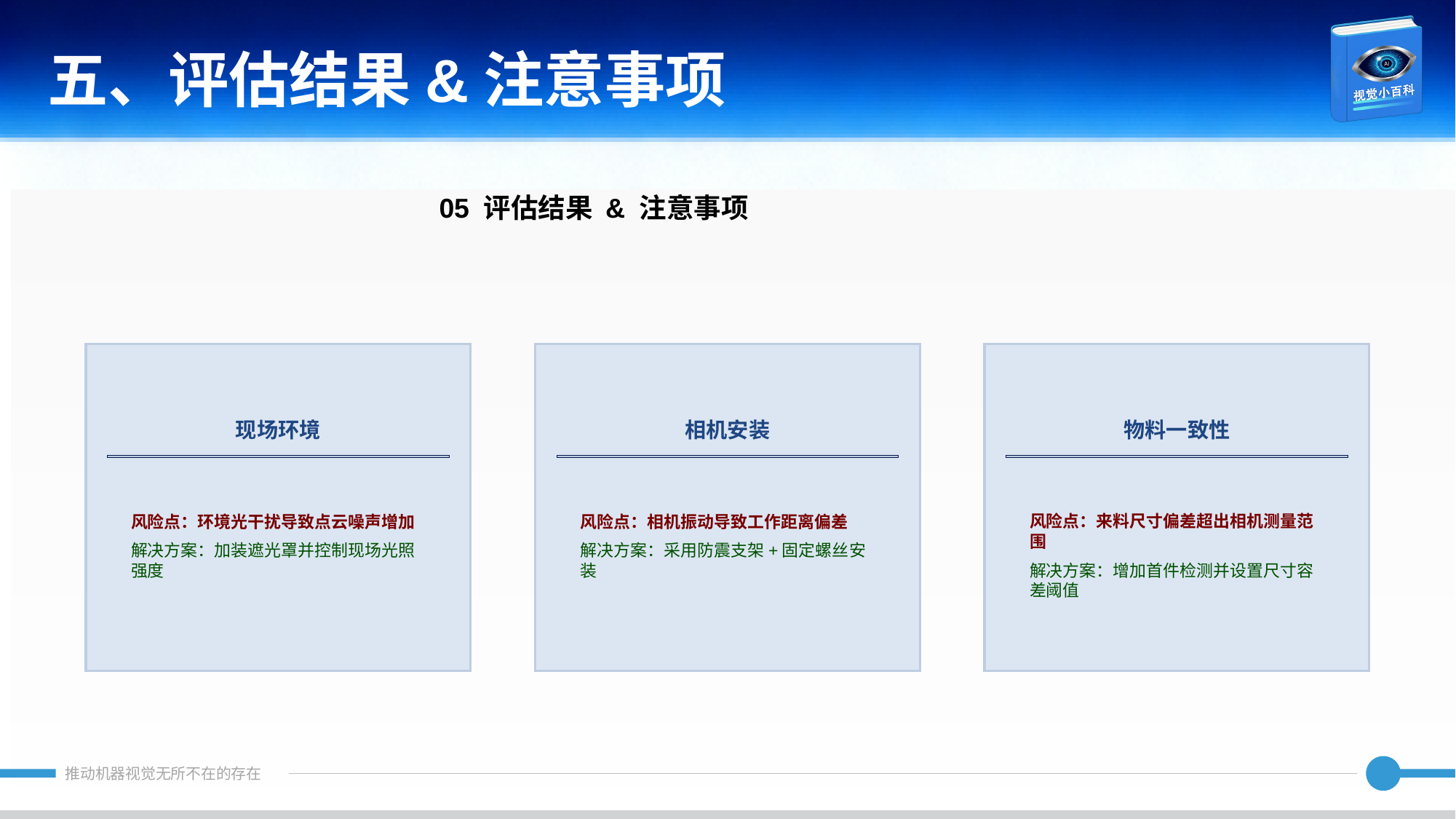

五、评估结果&注意事项

05 评估结果 & 注意事项

现场环境

相机安装

物料一致性

风险点：环境光干扰导致点云噪声增加
解决方案：加装遮光罩并控制现场光照强度

风险点：相机振动导致工作距离偏差
解决方案：采用防震支架+固定螺丝安装

风险点：来料尺寸偏差超出相机测量范围
解决方案：增加首件检测并设置尺寸容差阈值
10